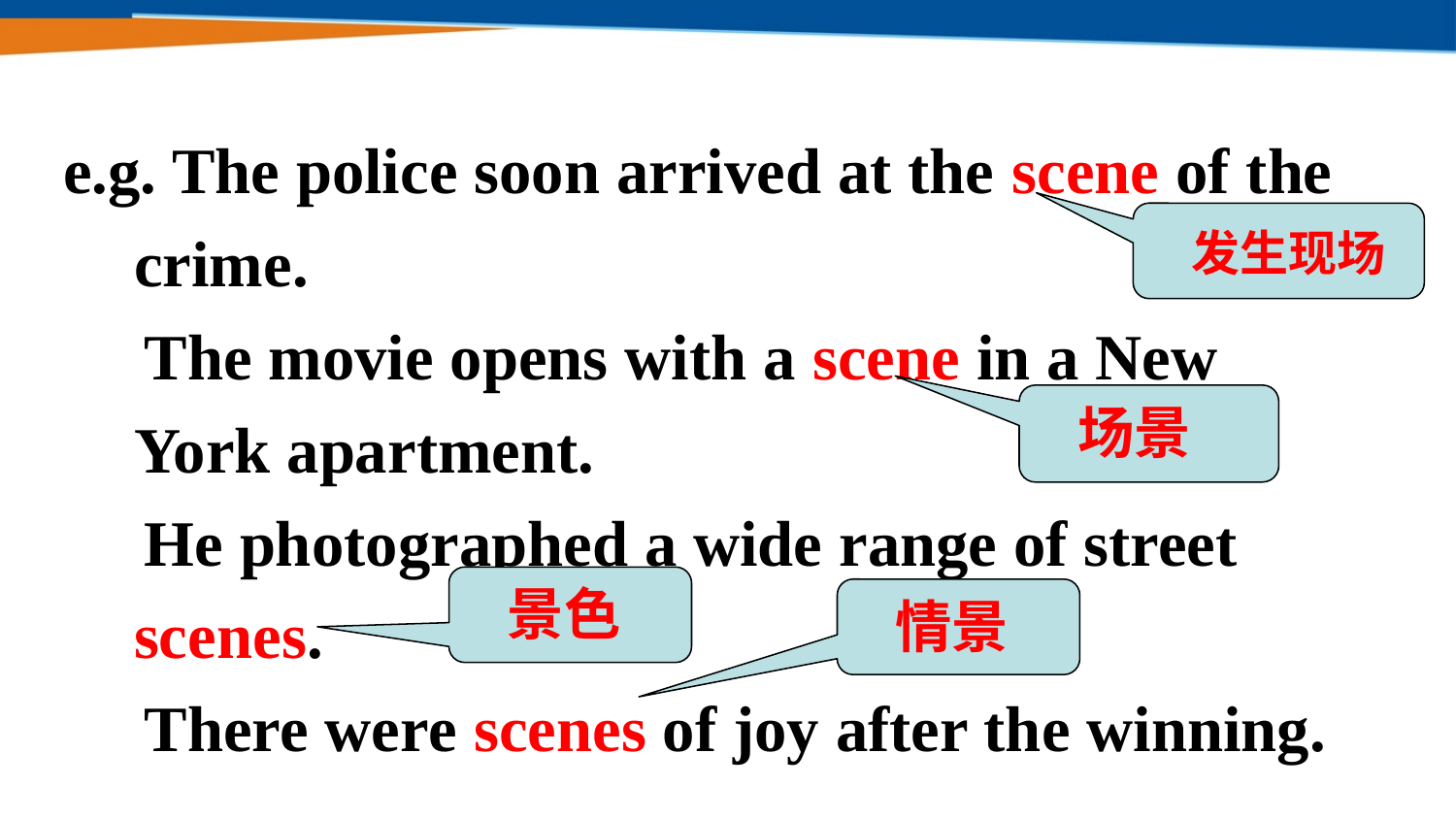

e.g. The police soon arrived at the scene of the crime.
     The movie opens with a scene in a New York apartment.
     He photographed a wide range of street scenes.
     There were scenes of joy after the winning.
  发生现场

  场景
  景色
  情景